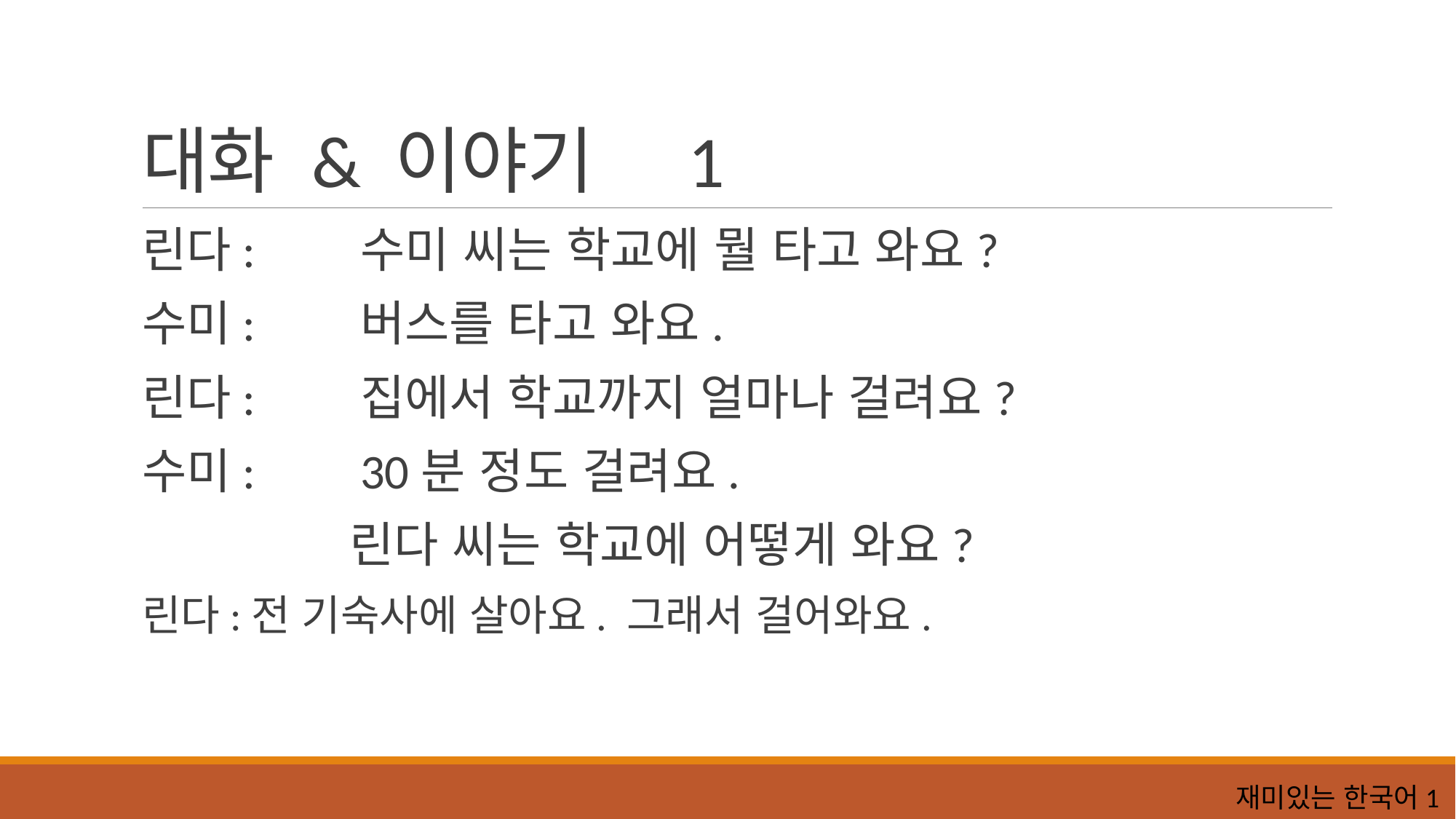

# 대화 & 이야기	1
린다:	수미 씨는 학교에 뭘 타고 와요?
수미:	버스를 타고 와요.
린다:	집에서 학교까지 얼마나 걸려요?
수미:	30분 정도 걸려요.
		린다 씨는 학교에 어떻게 와요?
린다:	전 기숙사에 살아요. 그래서 걸어와요.

재미있는 한국어1